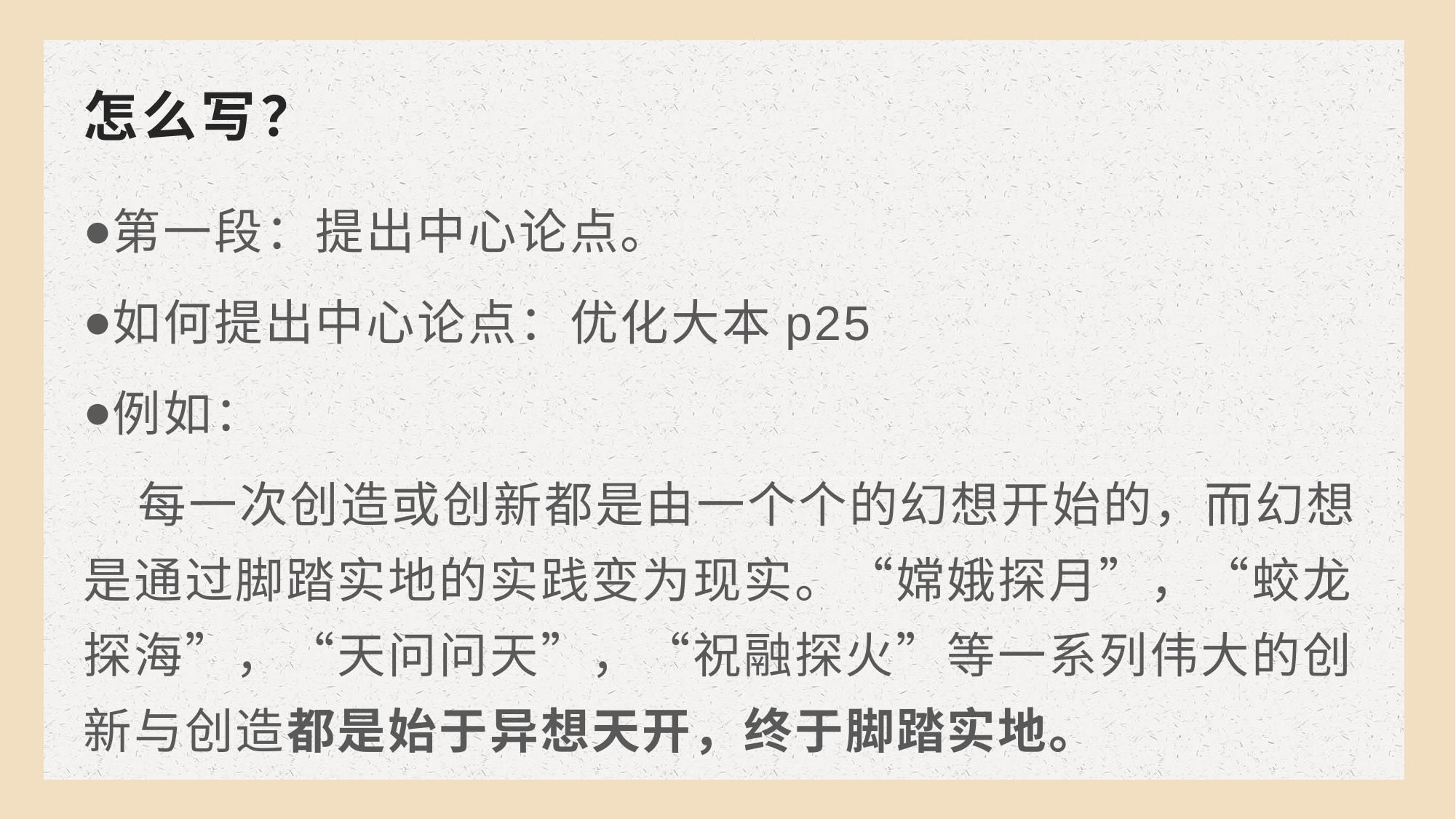

# 怎么写？
第一段：提出中心论点。
如何提出中心论点：优化大本p25
例如：
每一次创造或创新都是由一个个的幻想开始的，而幻想是通过脚踏实地的实践变为现实。“嫦娥探月”，“蛟龙探海”，“天问问天”，“祝融探火”等一系列伟大的创新与创造都是始于异想天开，终于脚踏实地。